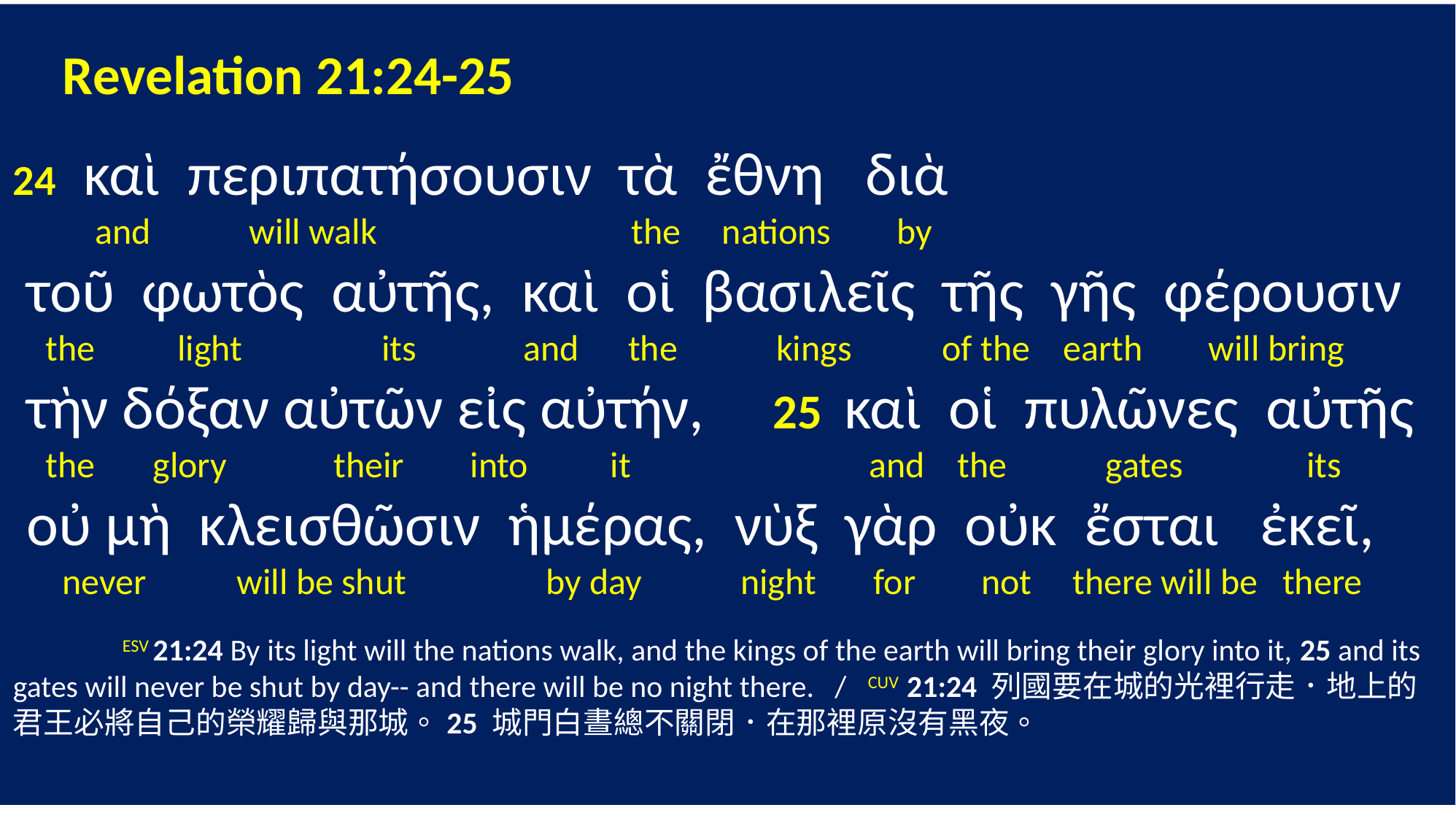

Revelation 21:24-25

24  καὶ  περιπατήσουσιν  τὰ  ἔθνη   διὰ
          and            will walk                               the     nations        by
 τοῦ  φωτὸς  αὐτῆς,  καὶ  οἱ  βασιλεῖς  τῆς  γῆς  φέρουσιν
    the          light                 its             and      the            kings           of the    earth        will bring
 τὴν δόξαν αὐτῶν εἰς αὐτήν,     25  καὶ  οἱ  πυλῶνες  αὐτῆς
    the       glory             their        into          it                             and    the            gates               its
 οὐ μὴ  κλεισθῶσιν  ἡμέρας,  νὺξ  γὰρ  οὐκ  ἔσται   ἐκεῖ,
      never           will be shut                 by day            night       for        not     there will be   there

	ESV 21:24 By its light will the nations walk, and the kings of the earth will bring their glory into it, 25 and its gates will never be shut by day-- and there will be no night there.   /   CUV  21:24 列國要在城的光裡行走．地上的君王必將自己的榮耀歸與那城。25 城門白晝總不關閉．在那裡原沒有黑夜。